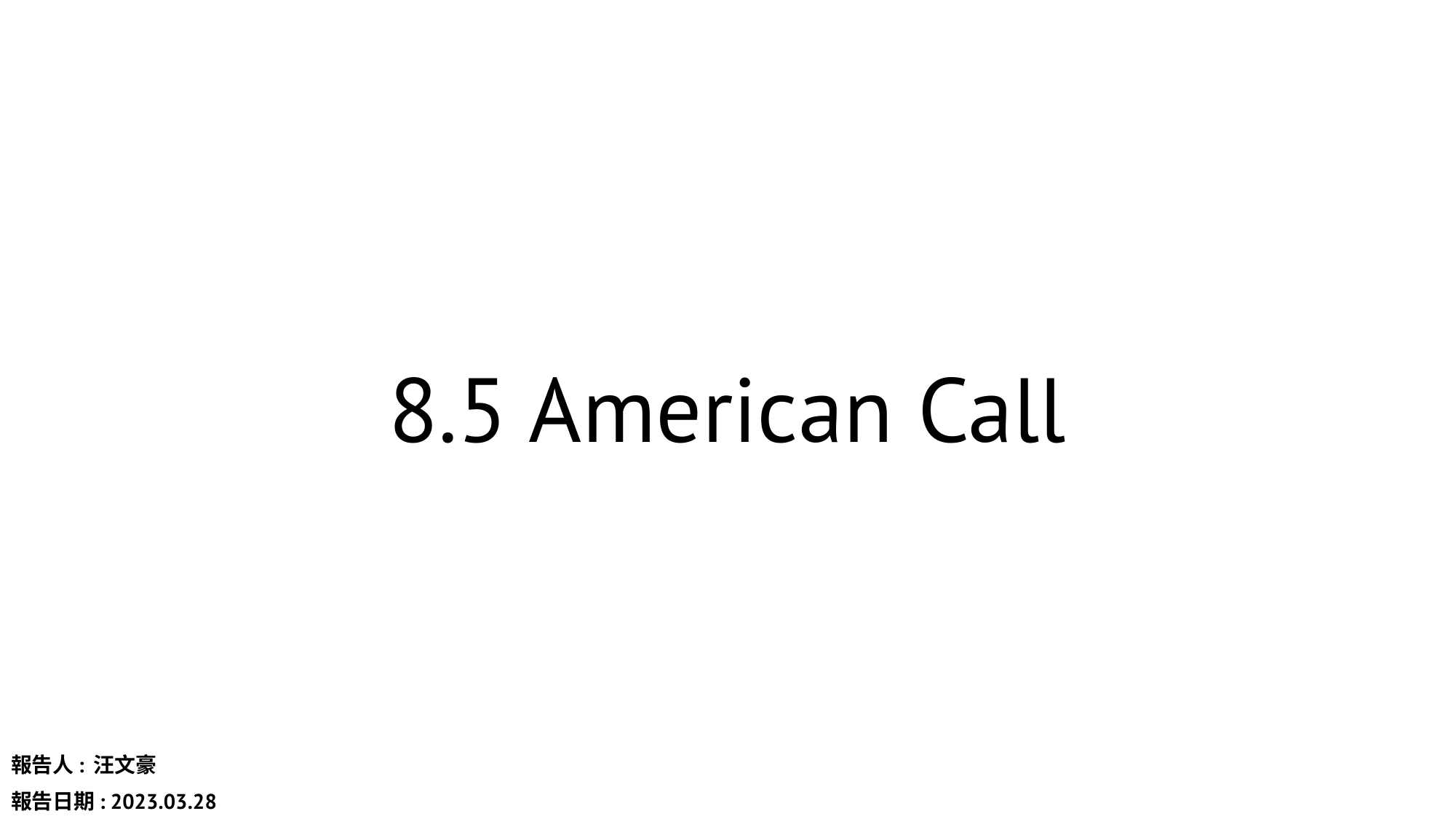

# 8.5 American Call
報告人: 汪文豪
報告日期: 2023.03.28